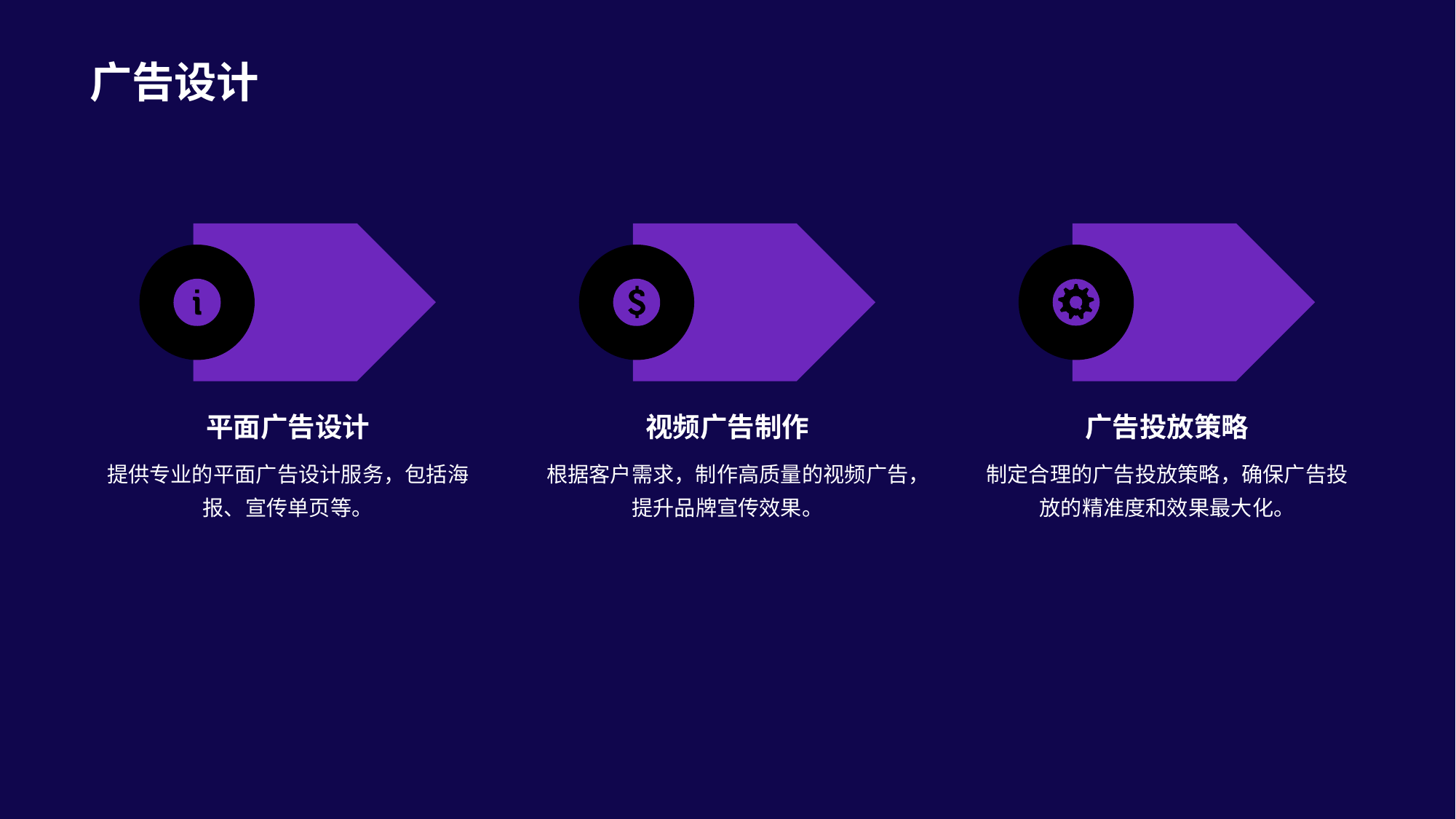

广告设计

广告投放策略
制定合理的广告投放策略，确保广告投放的精准度和效果最大化。

平面广告设计
提供专业的平面广告设计服务，包括海报、宣传单页等。

视频广告制作
根据客户需求，制作高质量的视频广告，提升品牌宣传效果。